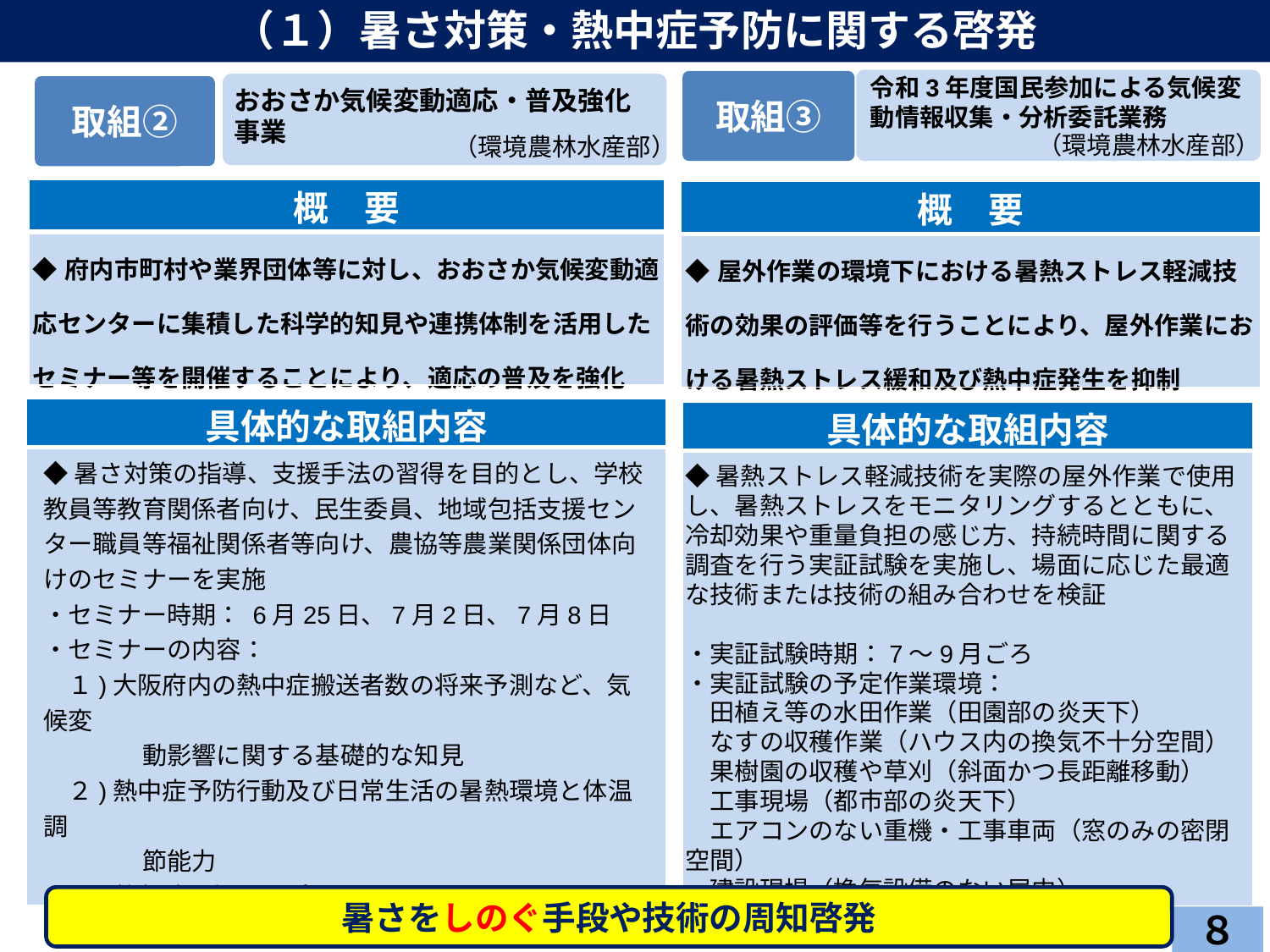

（１）暑さ対策・熱中症予防に関する啓発
令和3年度国民参加による気候変動情報収集・分析委託業務

取組③

おおさか気候変動適応・普及強化事業
取組②
（環境農林水産部）
（環境農林水産部）
| 概　要 |
| --- |
| ◆府内市町村や業界団体等に対し、おおさか気候変動適応センターに集積した科学的知見や連携体制を活用したセミナー等を開催することにより、適応の普及を強化 |
| 概　要 |
| --- |
| ◆屋外作業の環境下における暑熱ストレス軽減技術の効果の評価等を行うことにより、屋外作業における暑熱ストレス緩和及び熱中症発生を抑制 |
| 具体的な取組内容 |
| --- |
|  |
| 具体的な取組内容 |
| --- |
|  |
◆暑さ対策の指導、支援手法の習得を目的とし、学校教員等教育関係者向け、民生委員、地域包括支援センター職員等福祉関係者等向け、農協等農業関係団体向けのセミナーを実施
・セミナー時期： 6月25日、7月2日、7月8日
・セミナーの内容：
　１)大阪府内の熱中症搬送者数の将来予測など、気候変
　　　　動影響に関する基礎的な知見
　２)熱中症予防行動及び日常生活の暑熱環境と体温調
　　　　節能力
　３)救急時の処置のポイント
　４)暑熱順化及び内部冷却について

◆暑熱ストレス軽減技術を実際の屋外作業で使用し、暑熱ストレスをモニタリングするとともに、冷却効果や重量負担の感じ方、持続時間に関する調査を行う実証試験を実施し、場面に応じた最適な技術または技術の組み合わせを検証

・実証試験時期：7～9月ごろ
・実証試験の予定作業環境：
　田植え等の水田作業（田園部の炎天下）
　なすの収穫作業（ハウス内の換気不十分空間）
　果樹園の収穫や草刈（斜面かつ長距離移動）
　工事現場（都市部の炎天下）
　エアコンのない重機・工事車両（窓のみの密閉空間）
　建設現場（換気設備のない屋内）
暑さをしのぐ手段や技術の周知啓発
８